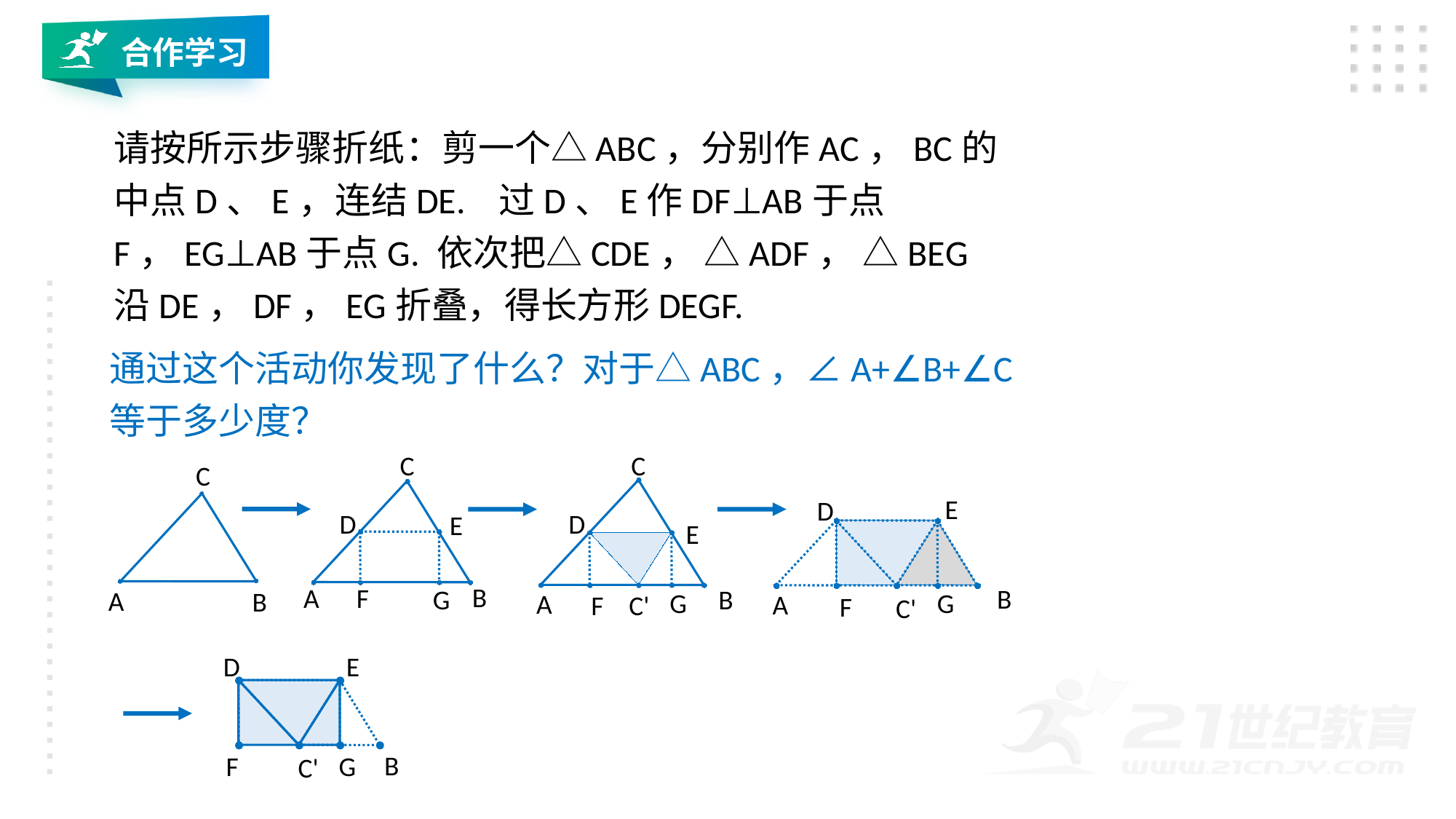

合作学习
请按所示步骤折纸：剪一个△ABC，分别作AC，BC的中点D、E，连结DE.   过D、E作DF⊥AB于点F，EG⊥AB于点G. 依次把△CDE， △ADF， △BEG 沿DE，DF，EG折叠，得长方形DEGF.
通过这个活动你发现了什么？对于△ABC，∠A+∠B+∠C等于多少度？

C

D
E

B

G
A
C'
F

C

D
E

B
A
F

G
C

A
B

E
D

B

G
A
F
C'

D
E

B
F
G
C'